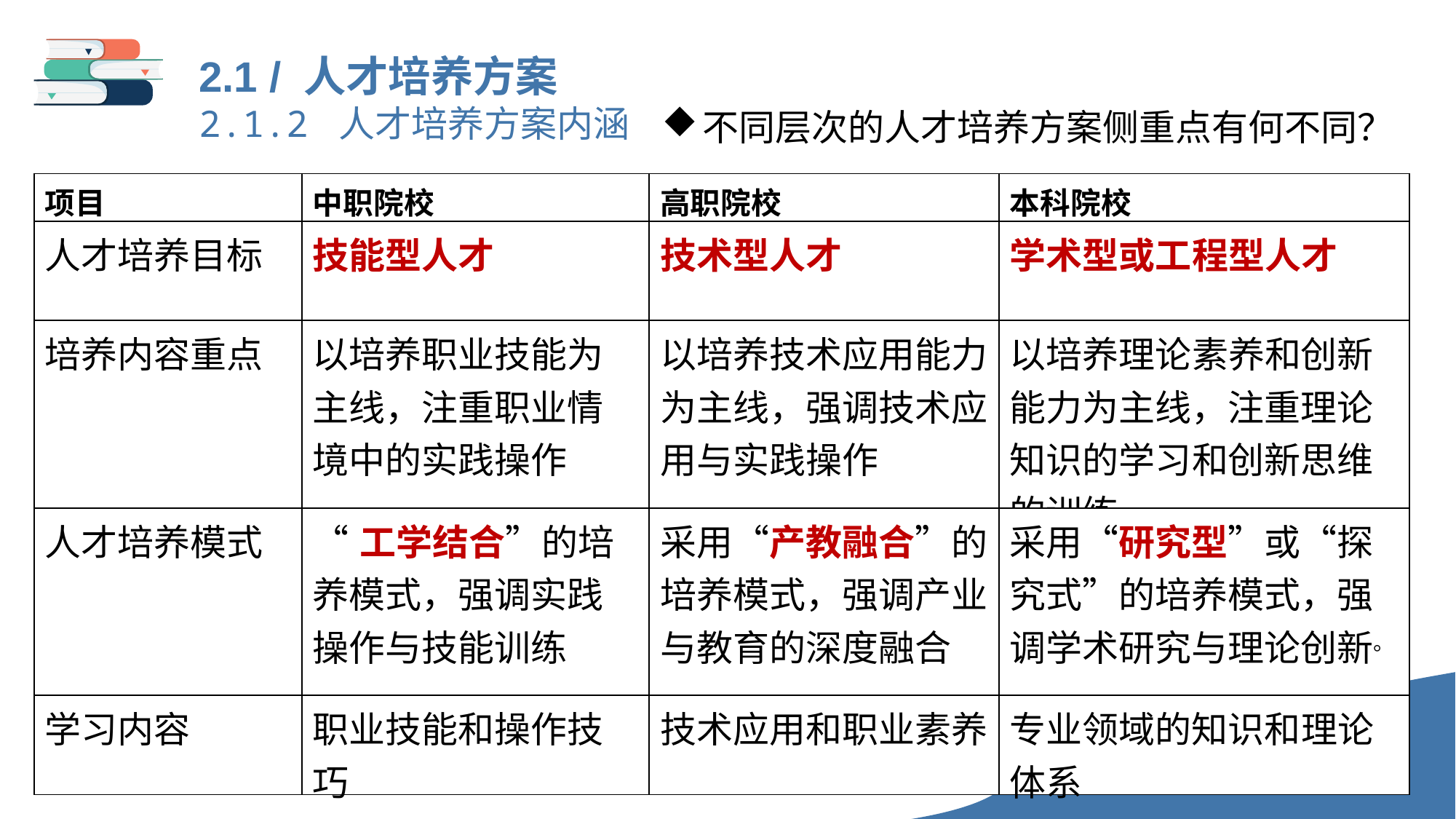

2.1 / 人才培养方案
2.1.2 人才培养方案内涵
不同层次的人才培养方案侧重点有何不同？
| 项目 | 中职院校 | 高职院校 | 本科院校 |
| --- | --- | --- | --- |
| 人才培养目标 | 技能型人才 | 技术型人才 | 学术型或工程型人才 |
| 培养内容重点 | 以培养职业技能为主线，注重职业情境中的实践操作 | 以培养技术应用能力为主线，强调技术应用与实践操作 | 以培养理论素养和创新能力为主线，注重理论知识的学习和创新思维的训练 |
| 人才培养模式 | “工学结合”的培养模式，强调实践操作与技能训练 | 采用“产教融合”的培养模式，强调产业与教育的深度融合 | 采用“研究型”或“探究式”的培养模式，强调学术研究与理论创新。 |
| 学习内容 | 职业技能和操作技巧 | 技术应用和职业素养 | 专业领域的知识和理论体系 |